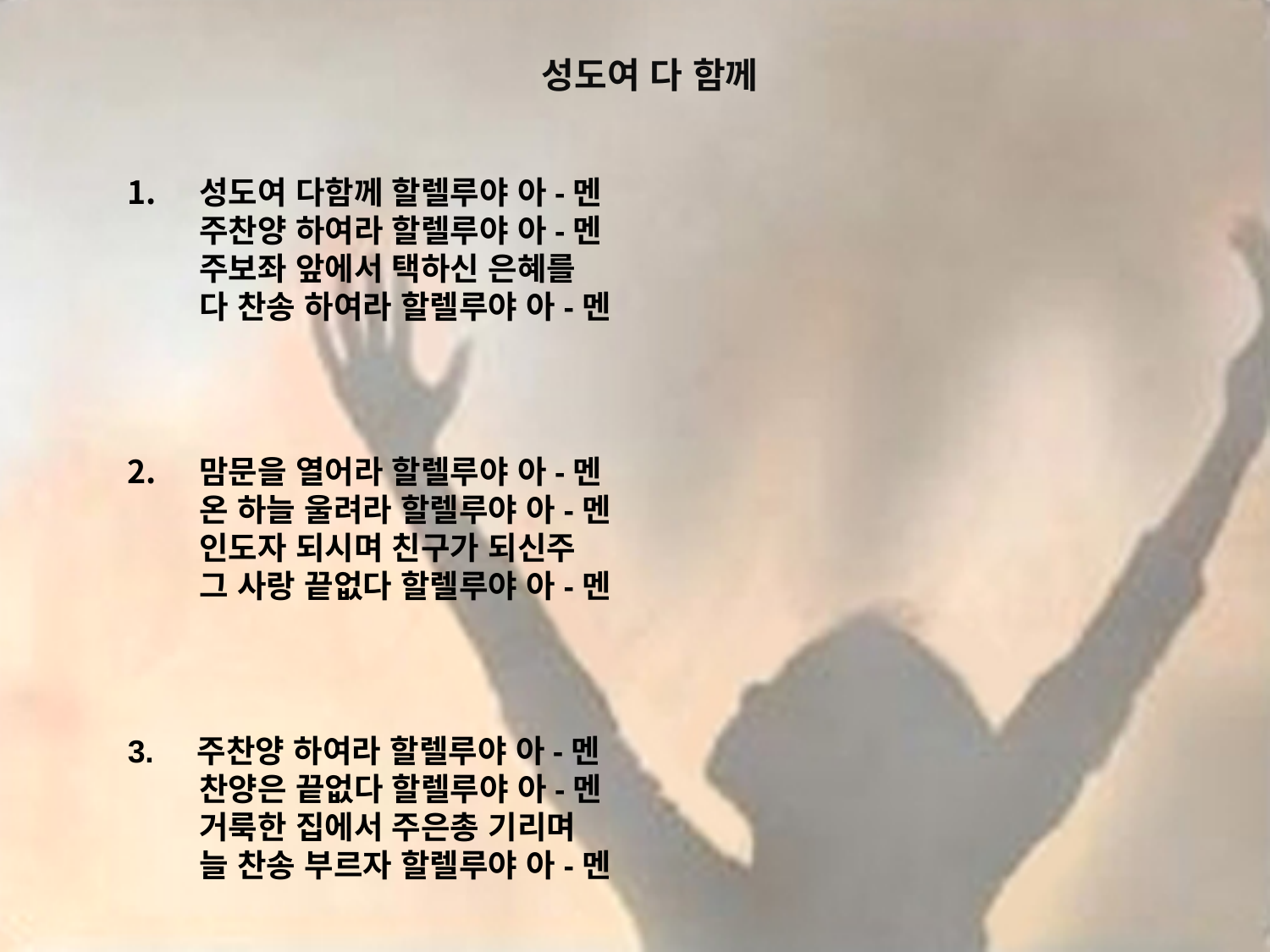

# 성도여 다 함께
성도여 다함께 할렐루야 아-멘
주찬양 하여라 할렐루야 아-멘
주보좌 앞에서 택하신 은혜를
다 찬송 하여라 할렐루야 아-멘

맘문을 열어라 할렐루야 아-멘
온 하늘 울려라 할렐루야 아-멘
인도자 되시며 친구가 되신주
그 사랑 끝없다 할렐루야 아-멘

3.    주찬양 하여라 할렐루야 아-멘
찬양은 끝없다 할렐루야 아-멘
거룩한 집에서 주은총 기리며
늘 찬송 부르자 할렐루야 아-멘